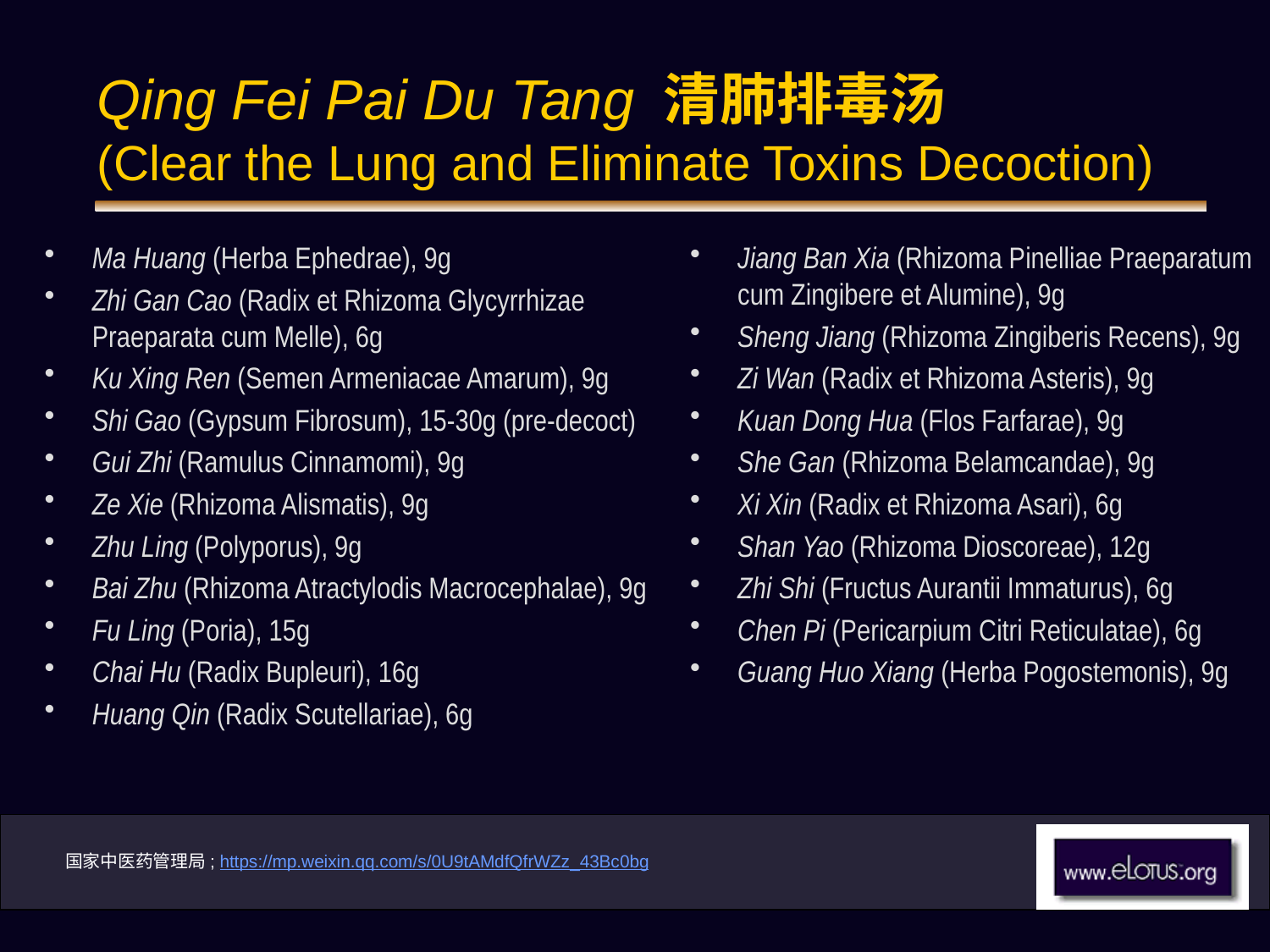

# Qing Fei Pai Du Tang 清肺排毒汤 (Clear the Lung and Eliminate Toxins Decoction)
Ma Huang (Herba Ephedrae), 9g
Zhi Gan Cao (Radix et Rhizoma Glycyrrhizae Praeparata cum Melle), 6g
Ku Xing Ren (Semen Armeniacae Amarum), 9g
Shi Gao (Gypsum Fibrosum), 15-30g (pre-decoct)
Gui Zhi (Ramulus Cinnamomi), 9g
Ze Xie (Rhizoma Alismatis), 9g
Zhu Ling (Polyporus), 9g
Bai Zhu (Rhizoma Atractylodis Macrocephalae), 9g
Fu Ling (Poria), 15g
Chai Hu (Radix Bupleuri), 16g
Huang Qin (Radix Scutellariae), 6g

Jiang Ban Xia (Rhizoma Pinelliae Praeparatum cum Zingibere et Alumine), 9g
Sheng Jiang (Rhizoma Zingiberis Recens), 9g
Zi Wan (Radix et Rhizoma Asteris), 9g
Kuan Dong Hua (Flos Farfarae), 9g
She Gan (Rhizoma Belamcandae), 9g
Xi Xin (Radix et Rhizoma Asari), 6g
Shan Yao (Rhizoma Dioscoreae), 12g
Zhi Shi (Fructus Aurantii Immaturus), 6g
Chen Pi (Pericarpium Citri Reticulatae), 6g
Guang Huo Xiang (Herba Pogostemonis), 9g

国家中医药管理局; https://mp.weixin.qq.com/s/0U9tAMdfQfrWZz_43Bc0bg